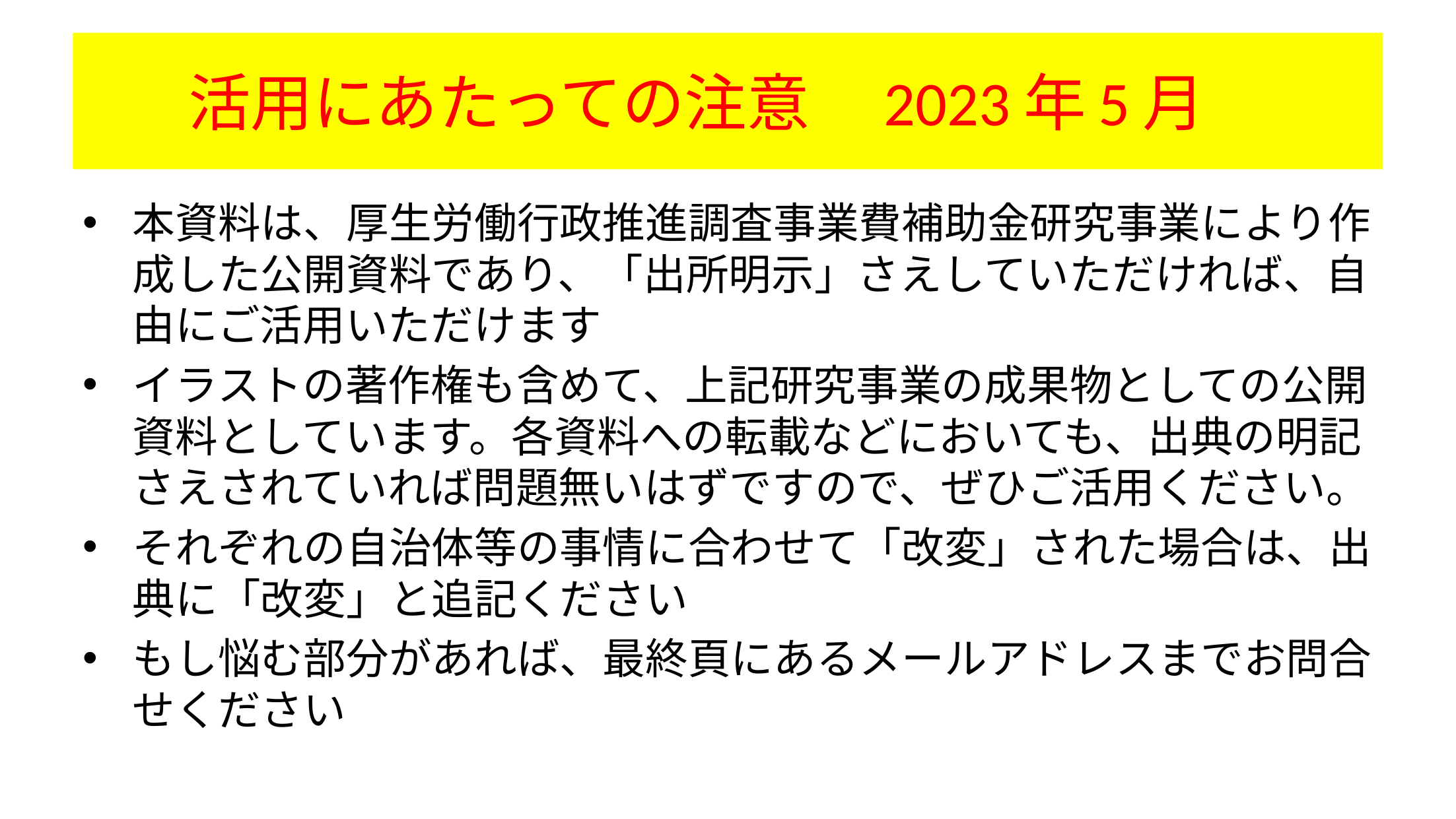

# 活用にあたっての注意　2023年5月
本資料は、厚生労働行政推進調査事業費補助金研究事業により作成した公開資料であり、「出所明示」さえしていただければ、自由にご活用いただけます
イラストの著作権も含めて、上記研究事業の成果物としての公開資料としています。各資料への転載などにおいても、出典の明記さえされていれば問題無いはずですので、ぜひご活用ください。
それぞれの自治体等の事情に合わせて「改変」された場合は、出典に「改変」と追記ください
もし悩む部分があれば、最終頁にあるメールアドレスまでお問合せください